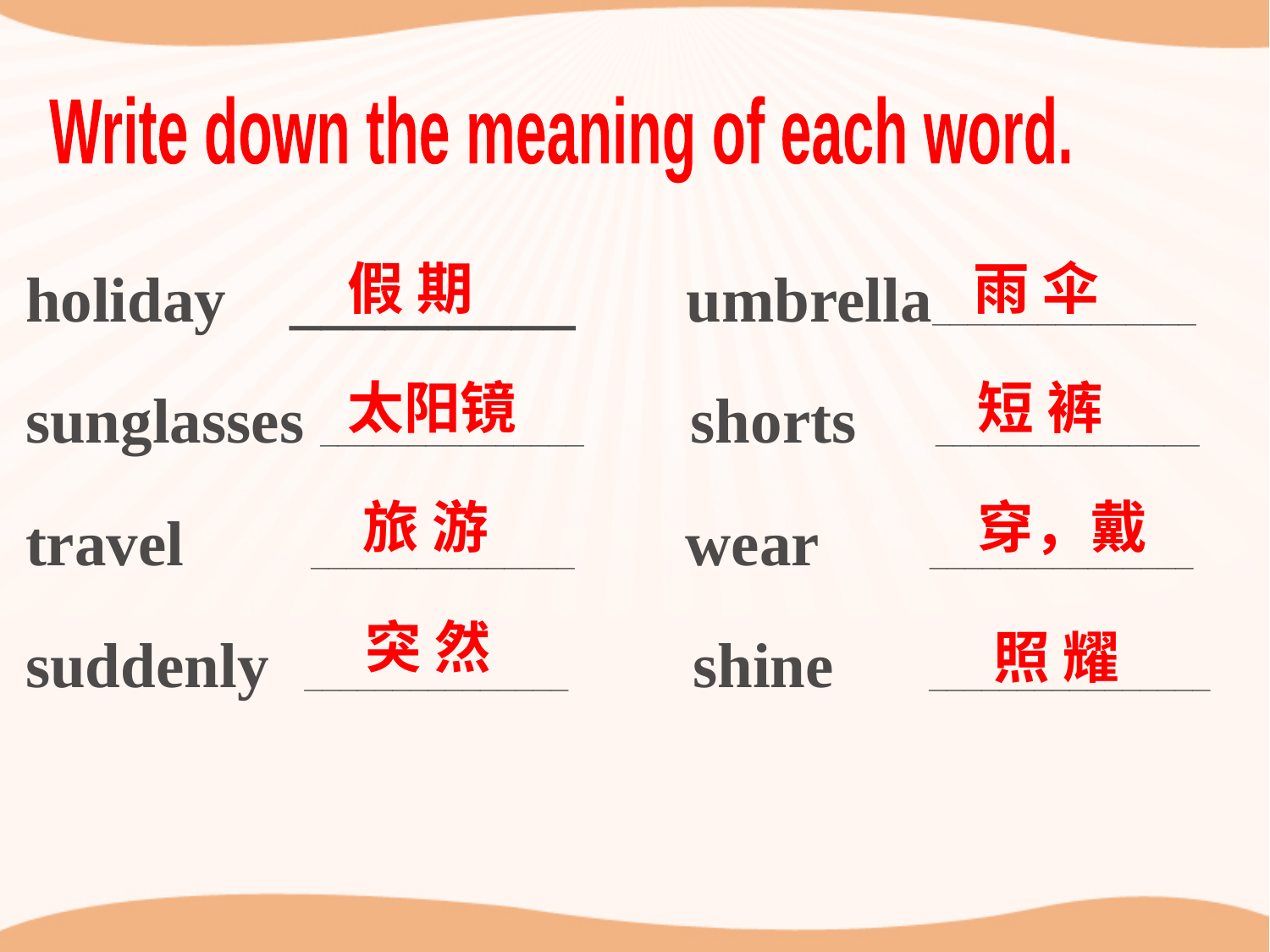

Write down the meaning of each word.
holiday    _________       umbrella_______________  sunglasses _______________            shorts     _______________
travel        _______________       wear       _______________
suddenly    _______________              shine      ________________
假 期
雨 伞
太阳镜
短 裤
旅 游
穿，戴
突 然
照 耀